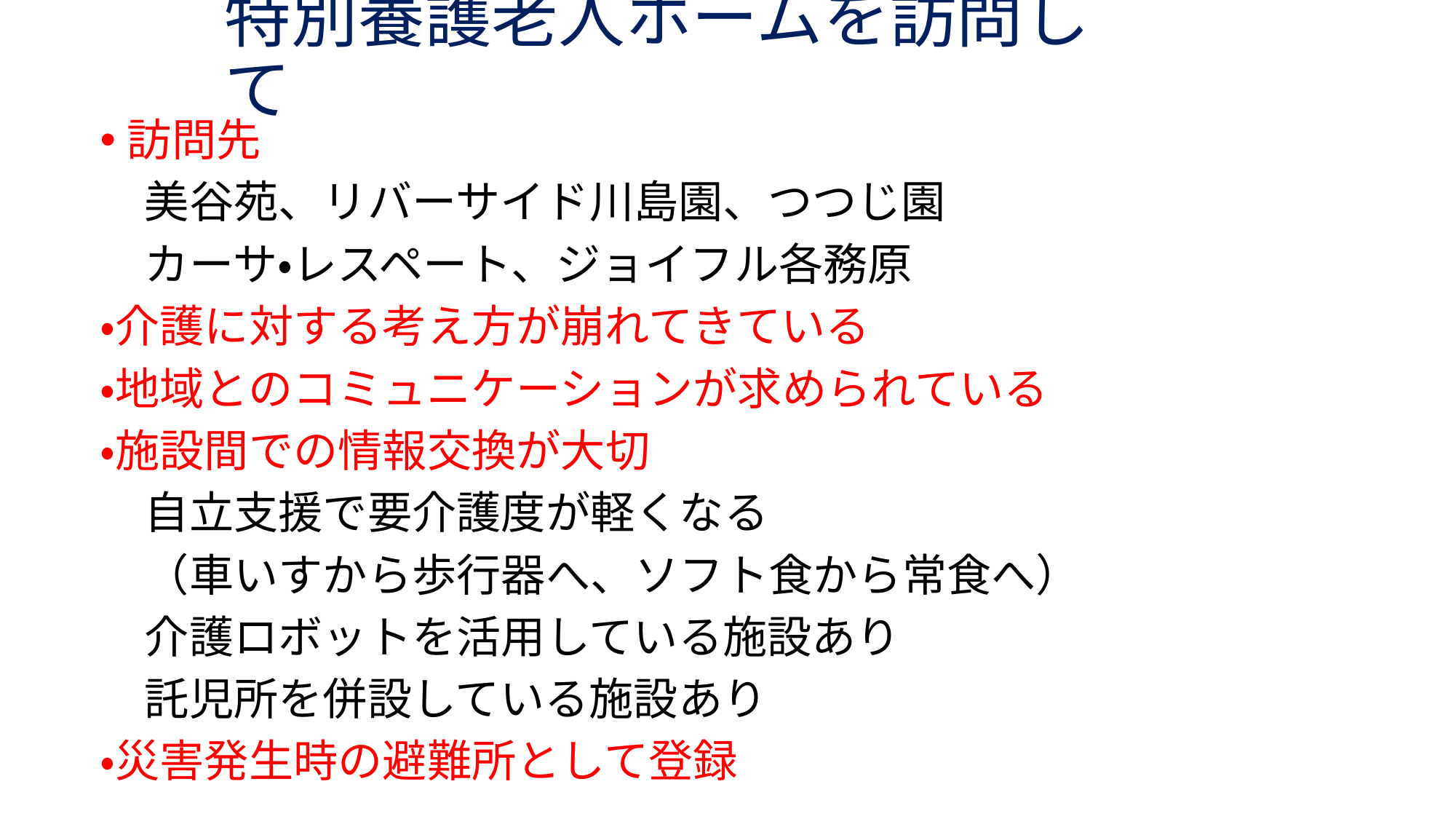

# 特別養護老人ホームを訪問して
訪問先
　美谷苑、リバーサイド川島園、つつじ園
　カーサ・レスペート、ジョイフル各務原
・介護に対する考え方が崩れてきている
・地域とのコミュニケーションが求められている
・施設間での情報交換が大切
　自立支援で要介護度が軽くなる
　（車いすから歩行器へ、ソフト食から常食へ）
　介護ロボットを活用している施設あり
　託児所を併設している施設あり
・災害発生時の避難所として登録